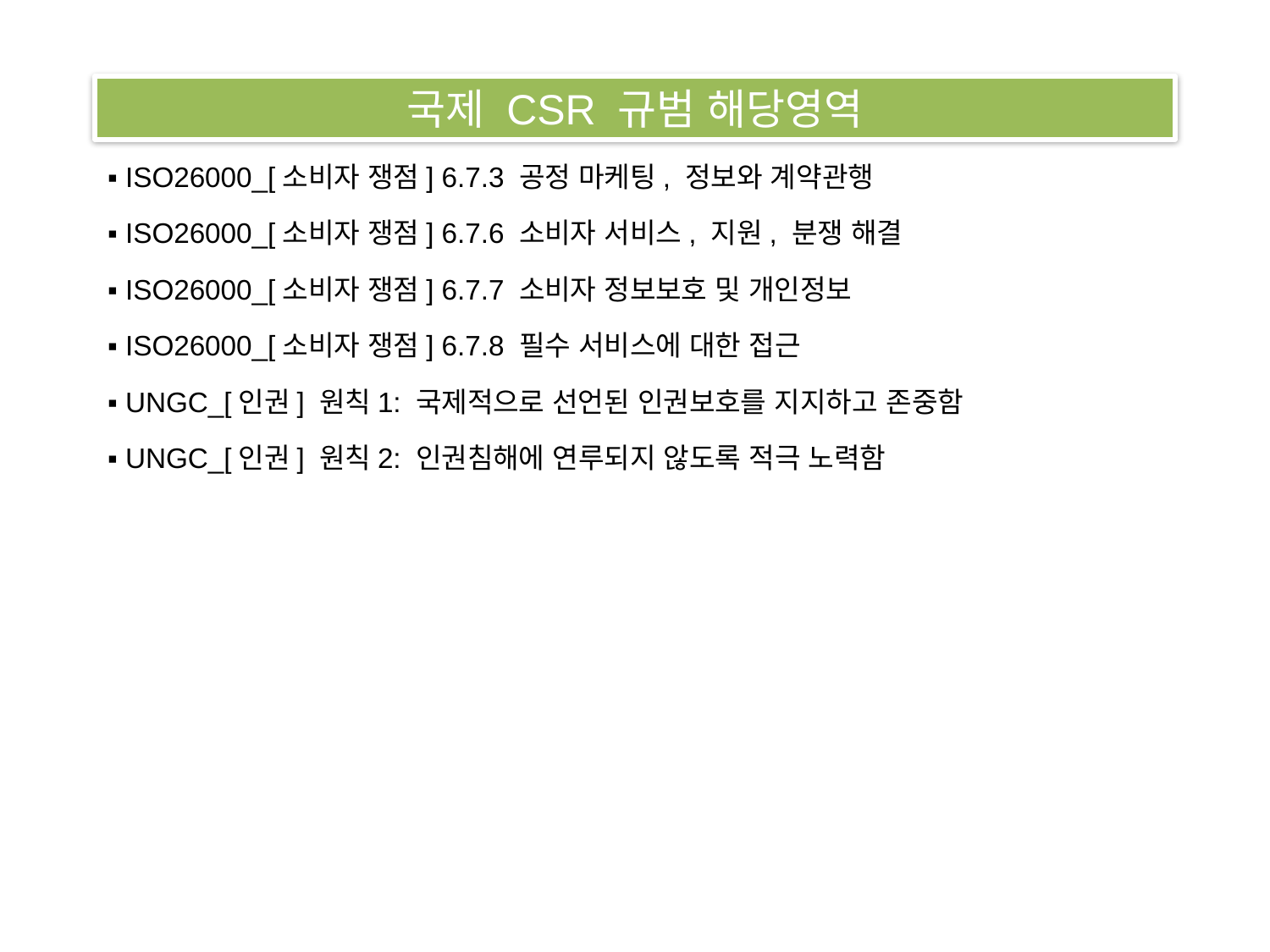

국제 CSR 규범 해당영역
▪ ISO26000_[소비자 쟁점] 6.7.3 공정 마케팅, 정보와 계약관행
▪ ISO26000_[소비자 쟁점] 6.7.6 소비자 서비스, 지원, 분쟁 해결
▪ ISO26000_[소비자 쟁점] 6.7.7 소비자 정보보호 및 개인정보
▪ ISO26000_[소비자 쟁점] 6.7.8 필수 서비스에 대한 접근
▪ UNGC_[인권] 원칙1: 국제적으로 선언된 인권보호를 지지하고 존중함
▪ UNGC_[인권] 원칙2: 인권침해에 연루되지 않도록 적극 노력함